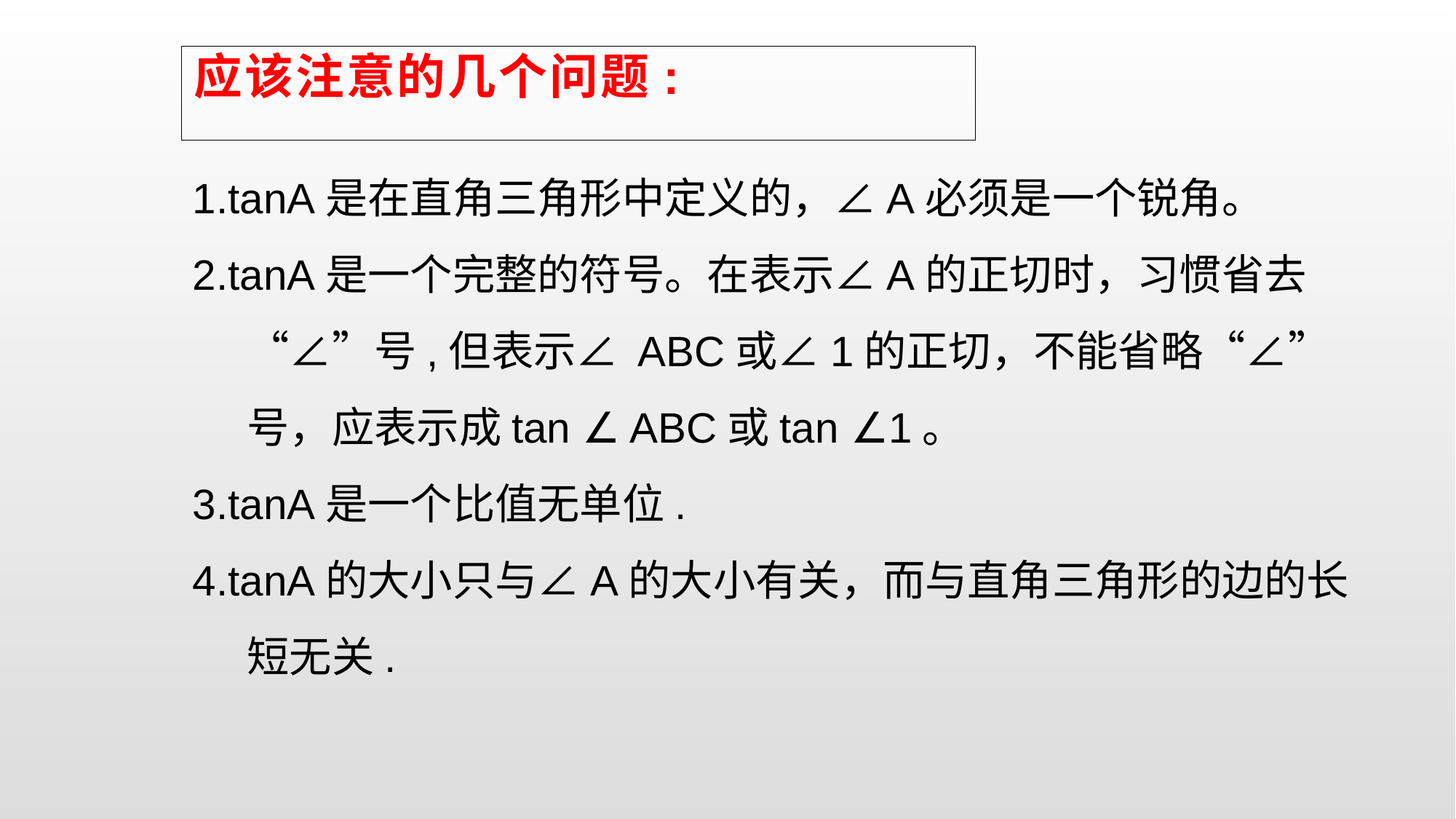

应该注意的几个问题:
1.tanA是在直角三角形中定义的，∠A必须是一个锐角。
2.tanA是一个完整的符号。在表示∠A的正切时，习惯省去“∠”号,但表示∠ ABC或∠1的正切，不能省略“∠” 号，应表示成tan ∠ ABC或tan ∠1。
3.tanA是一个比值无单位.
4.tanA的大小只与∠A的大小有关，而与直角三角形的边的长短无关.